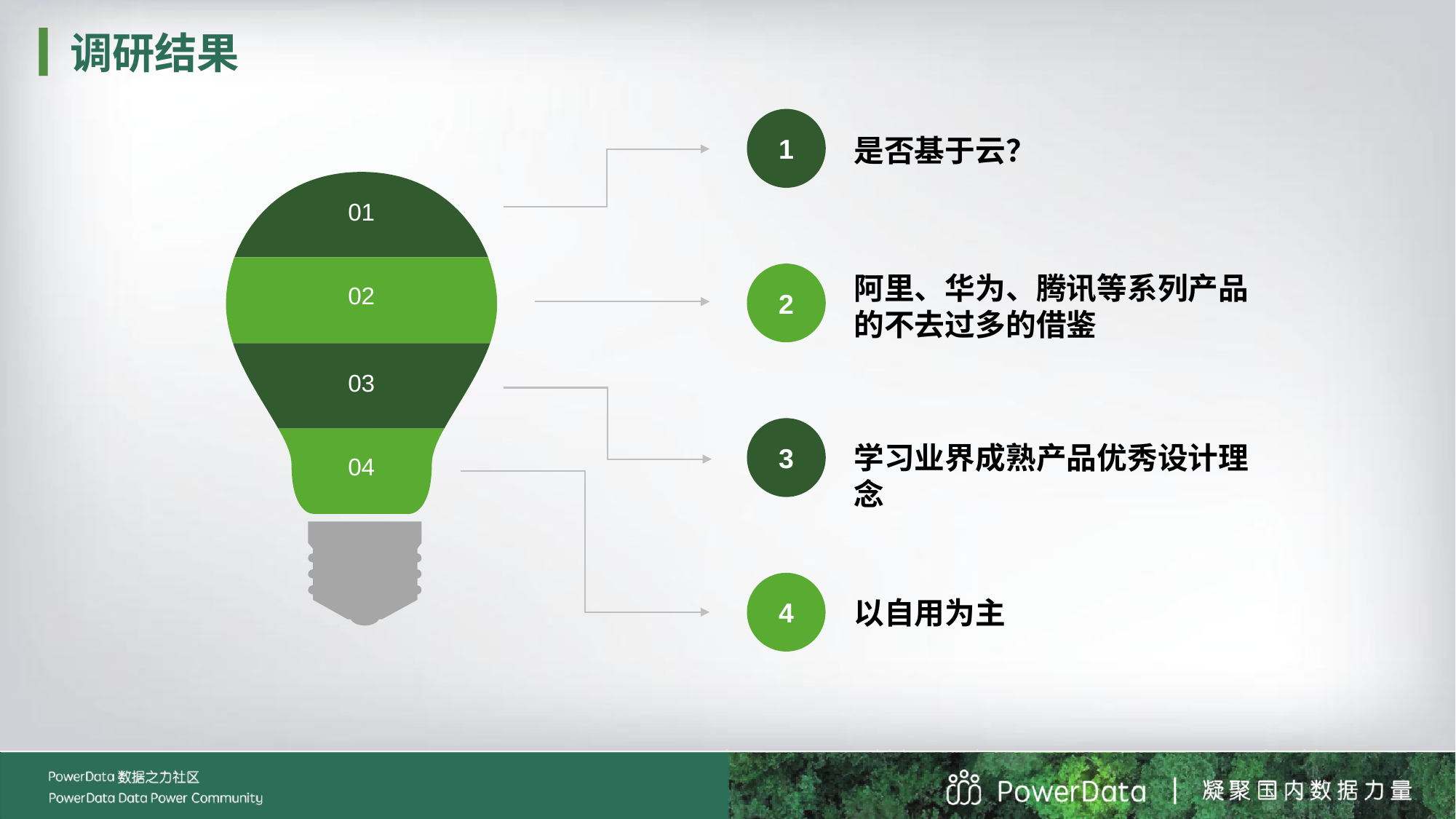

调研结果

1
是否基于云？

01

02

03

04

2
阿里、华为、腾讯等系列产品的不去过多的借鉴
3
学习业界成熟产品优秀设计理念
4
以自用为主